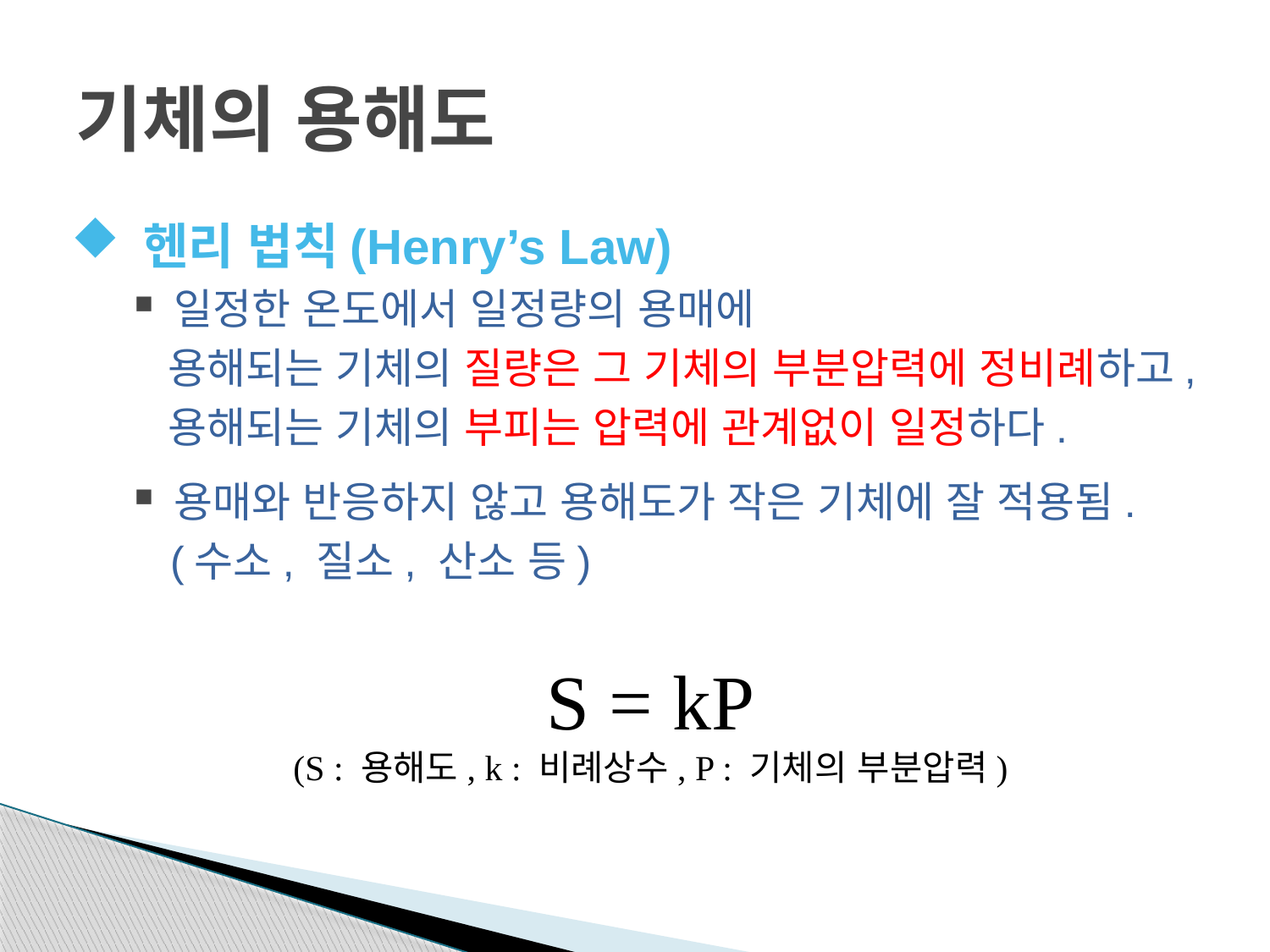

# 기체의 용해도
 헨리 법칙(Henry’s Law)
일정한 온도에서 일정량의 용매에
  용해되는 기체의 질량은 그 기체의 부분압력에 정비례하고,
  용해되는 기체의 부피는 압력에 관계없이 일정하다.

용매와 반응하지 않고 용해도가 작은 기체에 잘 적용됨.
   (수소, 질소, 산소 등)

S = kP
(S : 용해도, k : 비례상수, P : 기체의 부분압력)